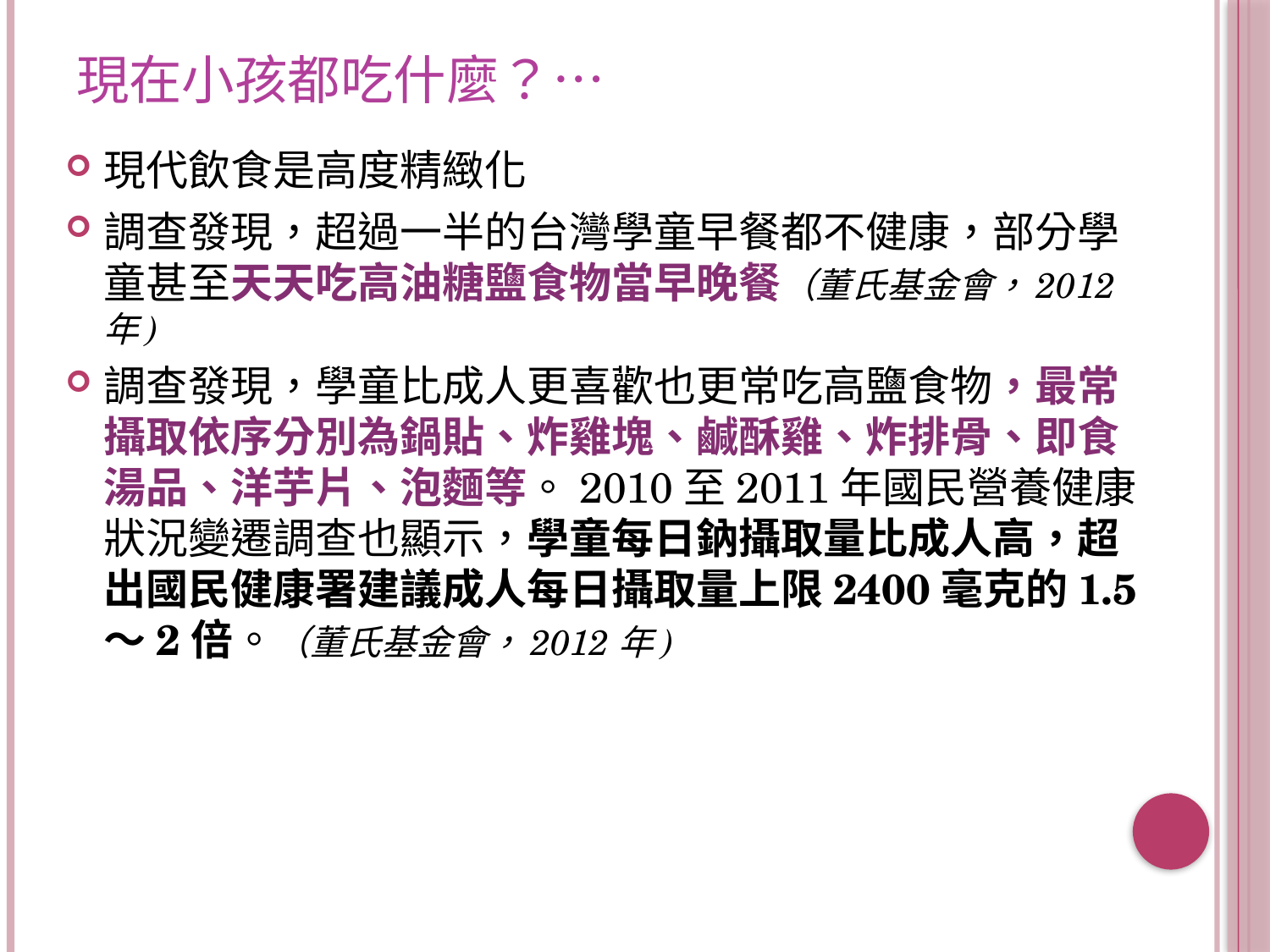

# 現在小孩都吃什麼？…
現代飲食是高度精緻化
調查發現，超過一半的台灣學童早餐都不健康，部分學童甚至天天吃高油糖鹽食物當早晚餐（董氏基金會，2012年)
調查發現，學童比成人更喜歡也更常吃高鹽食物，最常攝取依序分別為鍋貼、炸雞塊、鹹酥雞、炸排骨、即食湯品、洋芋片、泡麵等。2010至2011年國民營養健康狀況變遷調查也顯示，學童每日鈉攝取量比成人高，超出國民健康署建議成人每日攝取量上限2400毫克的1.5～2倍。（董氏基金會，2012年)